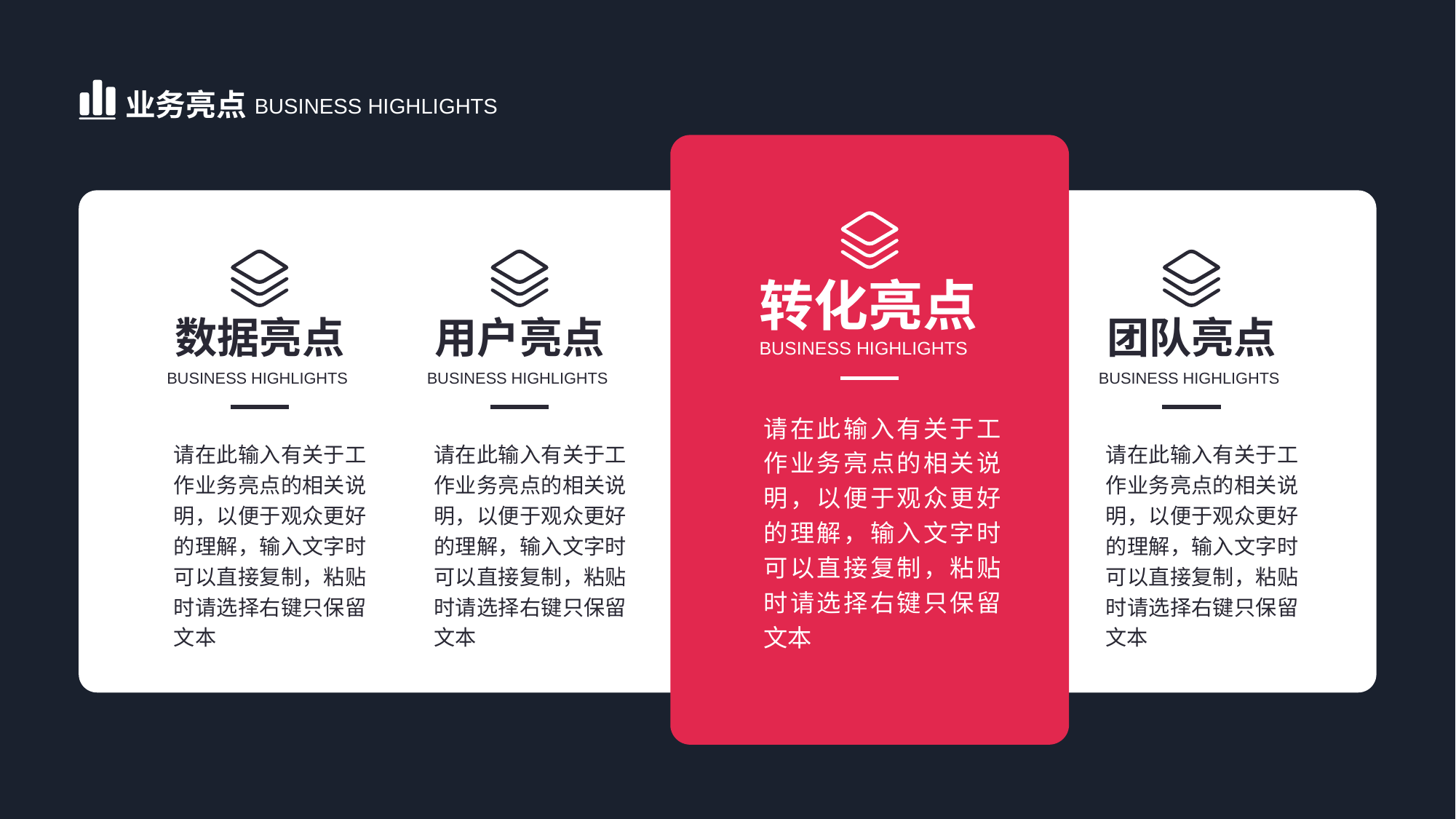

业务亮点
BUSINESS HIGHLIGHTS

转化亮点
数据亮点
用户亮点
团队亮点
BUSINESS HIGHLIGHTS
BUSINESS HIGHLIGHTS
BUSINESS HIGHLIGHTS
BUSINESS HIGHLIGHTS
请在此输入有关于工作业务亮点的相关说明，以便于观众更好的理解，输入文字时可以直接复制，粘贴时请选择右键只保留文本
请在此输入有关于工作业务亮点的相关说明，以便于观众更好的理解，输入文字时可以直接复制，粘贴时请选择右键只保留文本
请在此输入有关于工作业务亮点的相关说明，以便于观众更好的理解，输入文字时可以直接复制，粘贴时请选择右键只保留文本
请在此输入有关于工作业务亮点的相关说明，以便于观众更好的理解，输入文字时可以直接复制，粘贴时请选择右键只保留文本